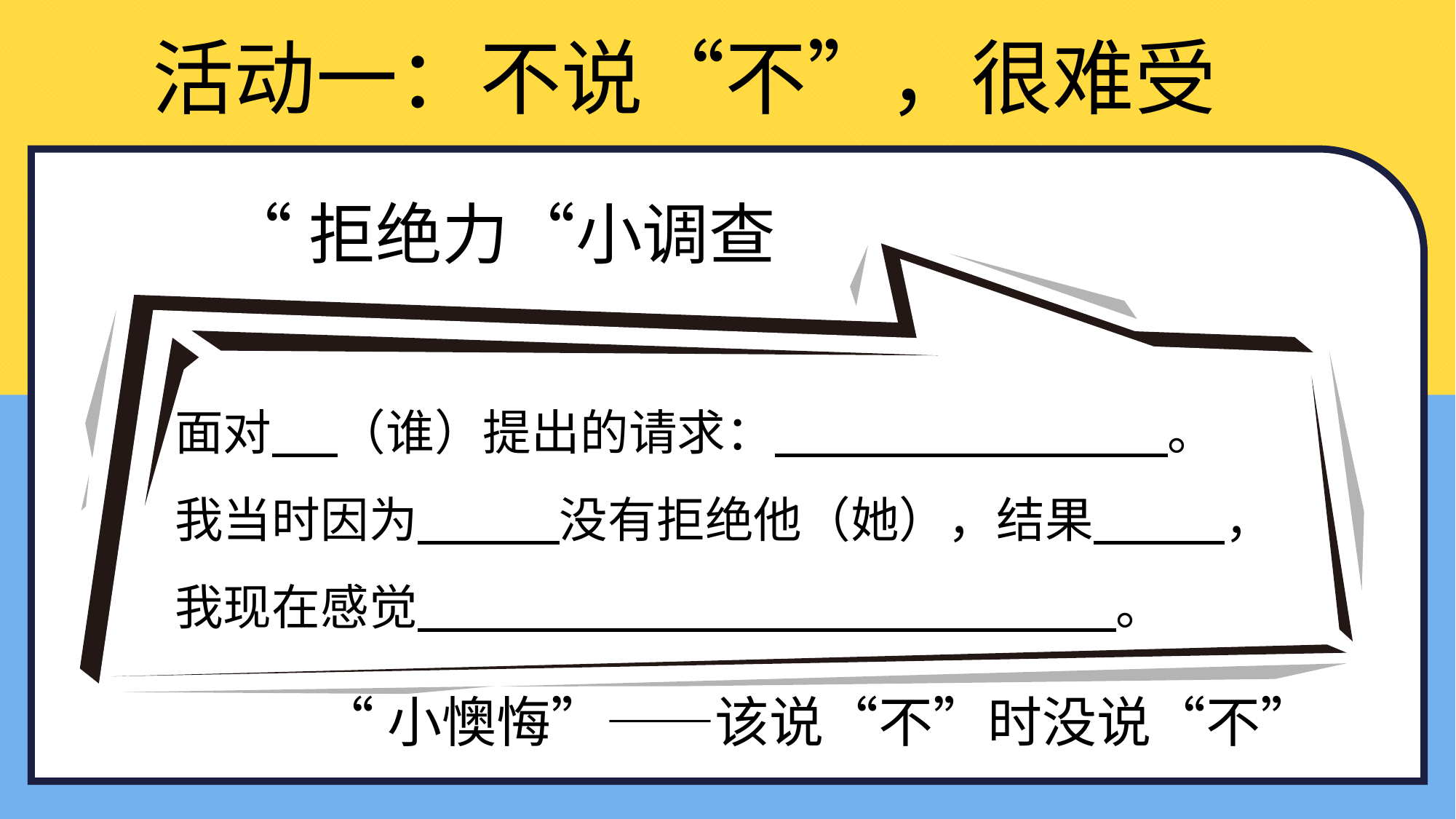

活动一：不说“不”，很难受

“拒绝力“小调查

面对      （谁）提出的请求：                                    。
我当时因为             没有拒绝他（她），结果            ，
我现在感觉                                                                。

“小懊悔”——该说“不”时没说“不”